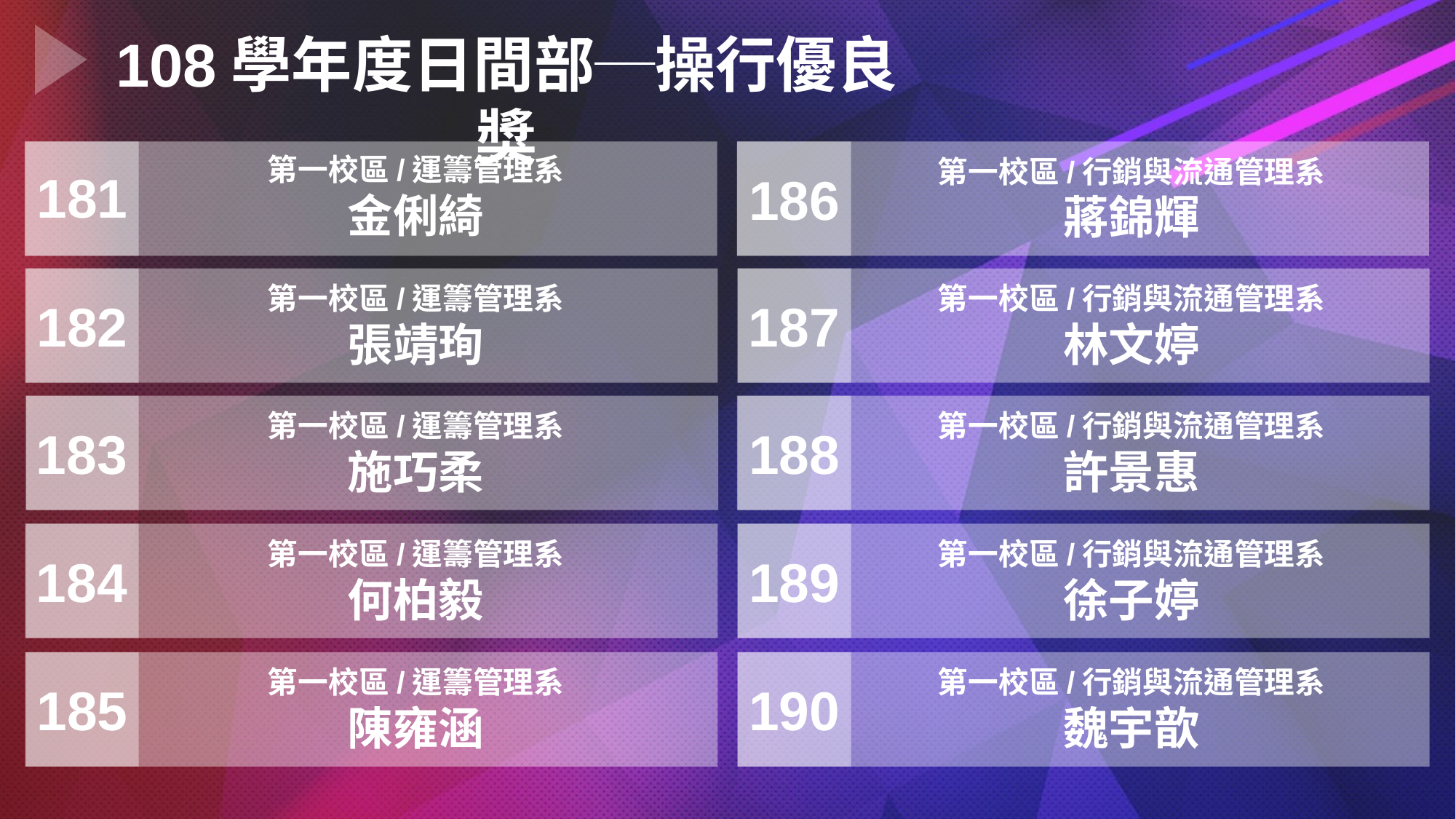

108學年度日間部─操行優良獎

第一校區/運籌管理系
金俐綺
第一校區/行銷與流通管理系
蔣錦輝
181
186

第一校區/運籌管理系
張靖珣
第一校區/行銷與流通管理系
林文婷
187
182

第一校區/運籌管理系
施巧柔
第一校區/行銷與流通管理系
許景惠
188
183

第一校區/運籌管理系
何柏毅
第一校區/行銷與流通管理系
徐子婷
184
189

第一校區/運籌管理系
陳雍涵
第一校區/行銷與流通管理系
魏宇歆
185
190